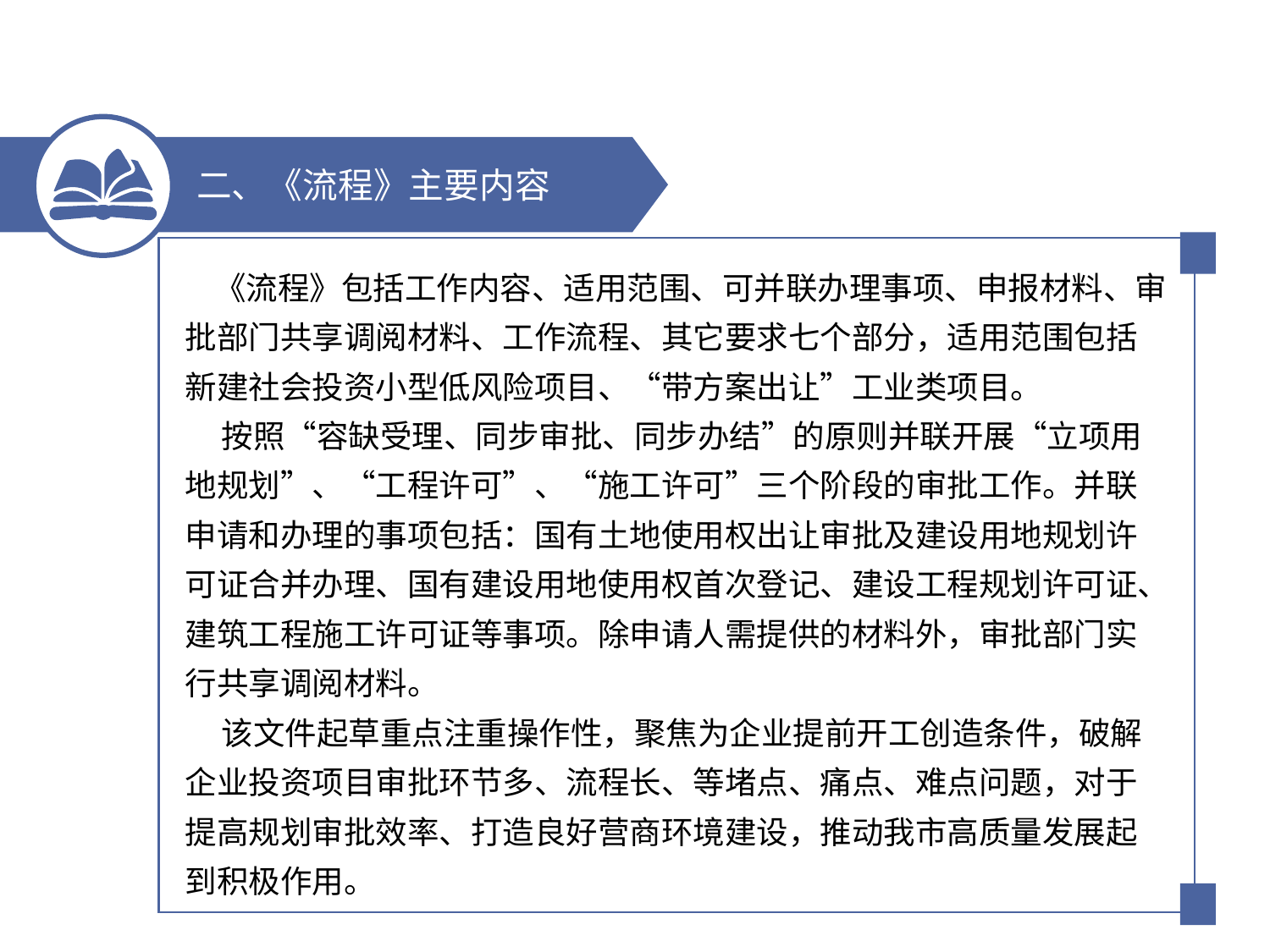

二、《流程》主要内容

   《流程》包括工作内容、适用范围、可并联办理事项、申报材料、审批部门共享调阅材料、工作流程、其它要求七个部分，适用范围包括新建社会投资小型低风险项目、“带方案出让”工业类项目。
    按照“容缺受理、同步审批、同步办结”的原则并联开展“立项用地规划”、“工程许可”、“施工许可”三个阶段的审批工作。并联申请和办理的事项包括：国有土地使用权出让审批及建设用地规划许可证合并办理、国有建设用地使用权首次登记、建设工程规划许可证、建筑工程施工许可证等事项。除申请人需提供的材料外，审批部门实行共享调阅材料。
    该文件起草重点注重操作性，聚焦为企业提前开工创造条件，破解企业投资项目审批环节多、流程长、等堵点、痛点、难点问题，对于提高规划审批效率、打造良好营商环境建设，推动我市高质量发展起到积极作用。